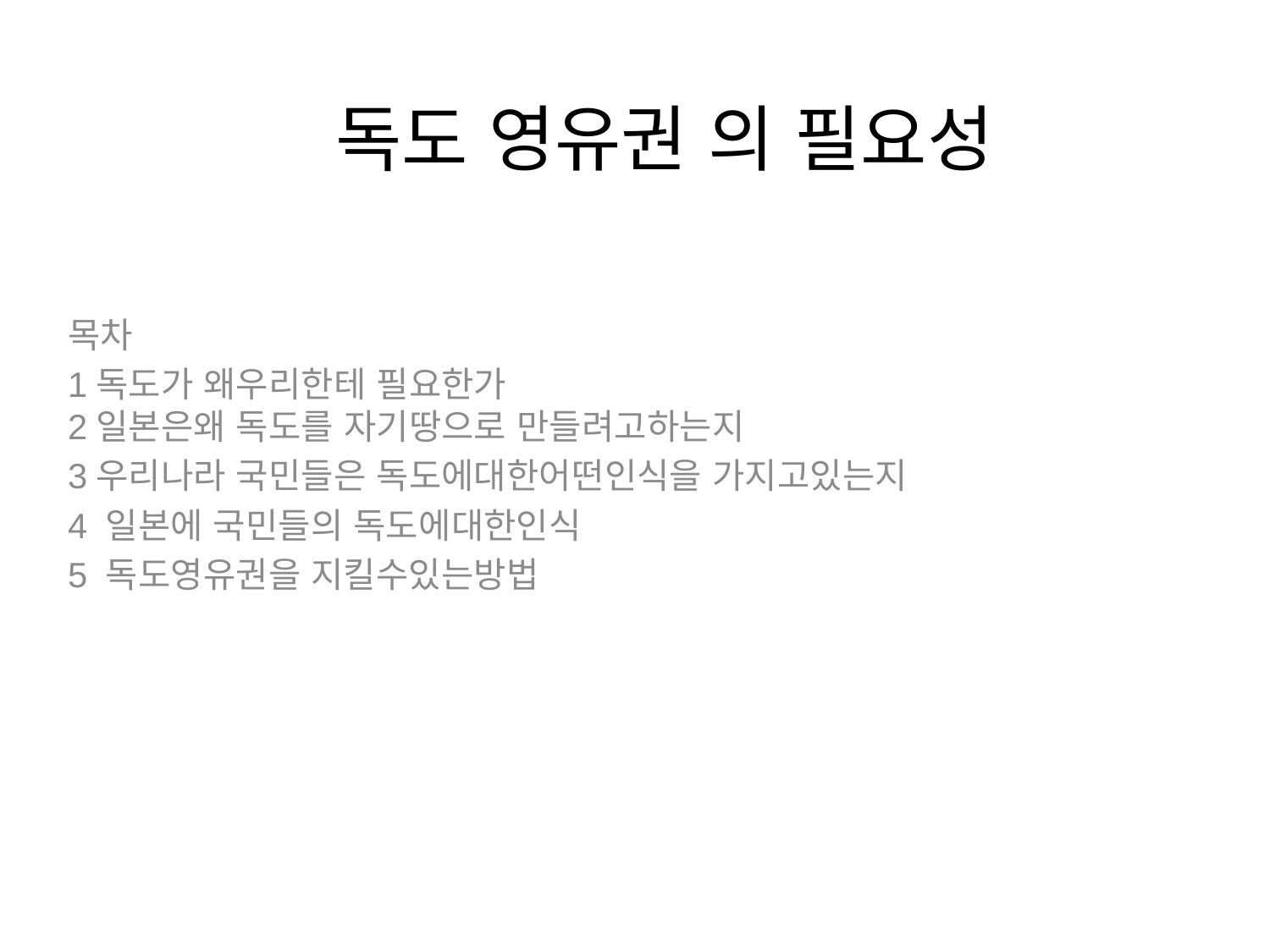

# 독도 영유권 의 필요성
목차
1독도가 왜우리한테 필요한가
2일본은왜 독도를 자기땅으로 만들려고하는지
3우리나라 국민들은 독도에대한어떤인식을 가지고있는지
4 일본에 국민들의 독도에대한인식
5 독도영유권을 지킬수있는방법